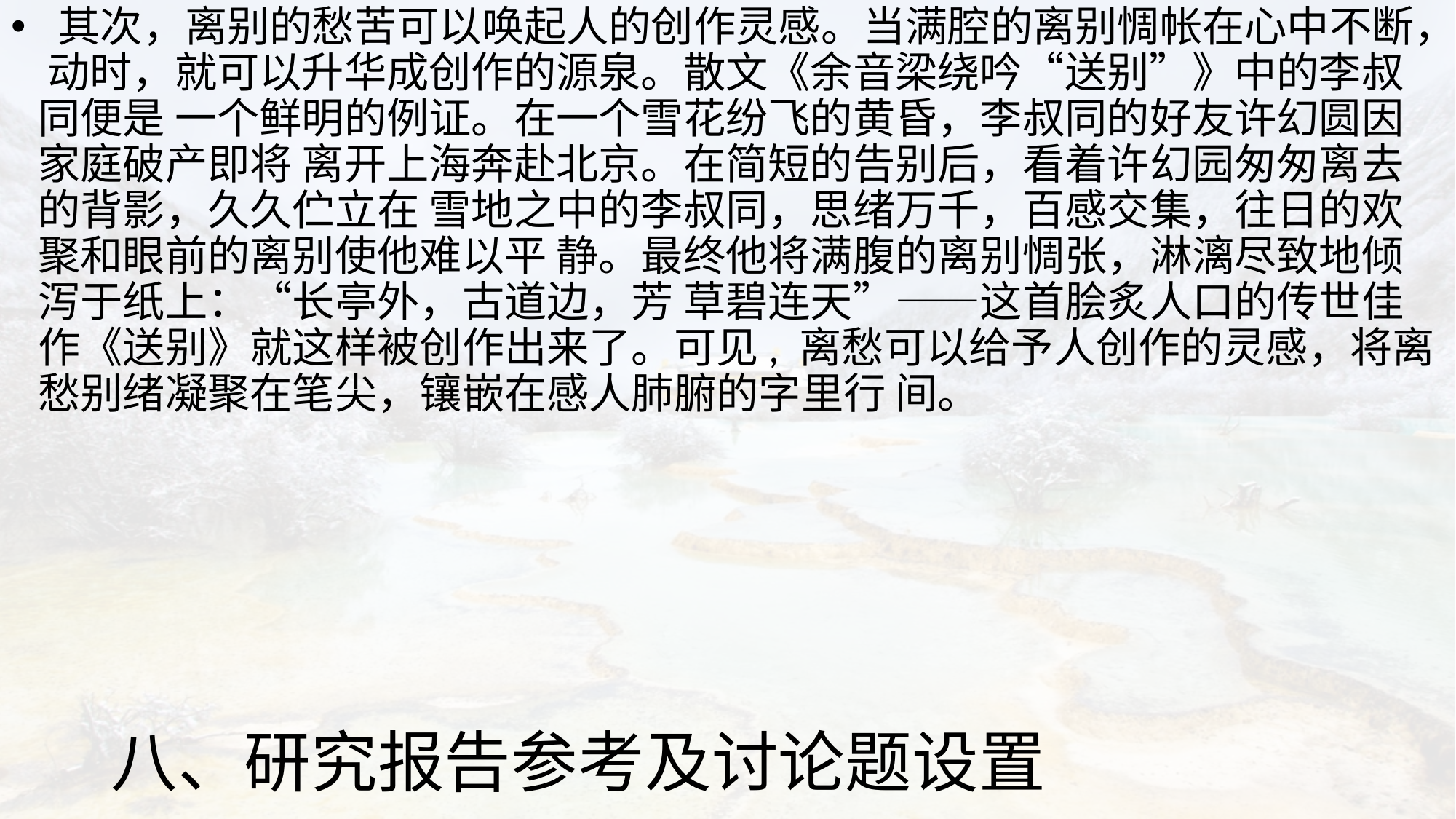

其次，离别的愁苦可以唤起人的创作灵感。当满腔的离别惆帐在心中不断， 动时，就可以升华成创作的源泉。散文《余音梁绕吟“送别”》中的李叔同便是 一个鲜明的例证。在一个雪花纷飞的黄昏，李叔同的好友许幻圆因家庭破产即将 离开上海奔赴北京。在简短的告别后，看着许幻园匆匆离去的背影，久久伫立在 雪地之中的李叔同，思绪万千，百感交集，往日的欢聚和眼前的离别使他难以平 静。最终他将满腹的离别惆张，淋漓尽致地倾泻于纸上：“长亭外，古道边，芳 草碧连天”——这首脍炙人口的传世佳作《送别》就这样被创作出来了。可见, 离愁可以给予人创作的灵感，将离愁别绪凝聚在笔尖，镶嵌在感人肺腑的字里行 间。
# 八、研究报告参考及讨论题设置